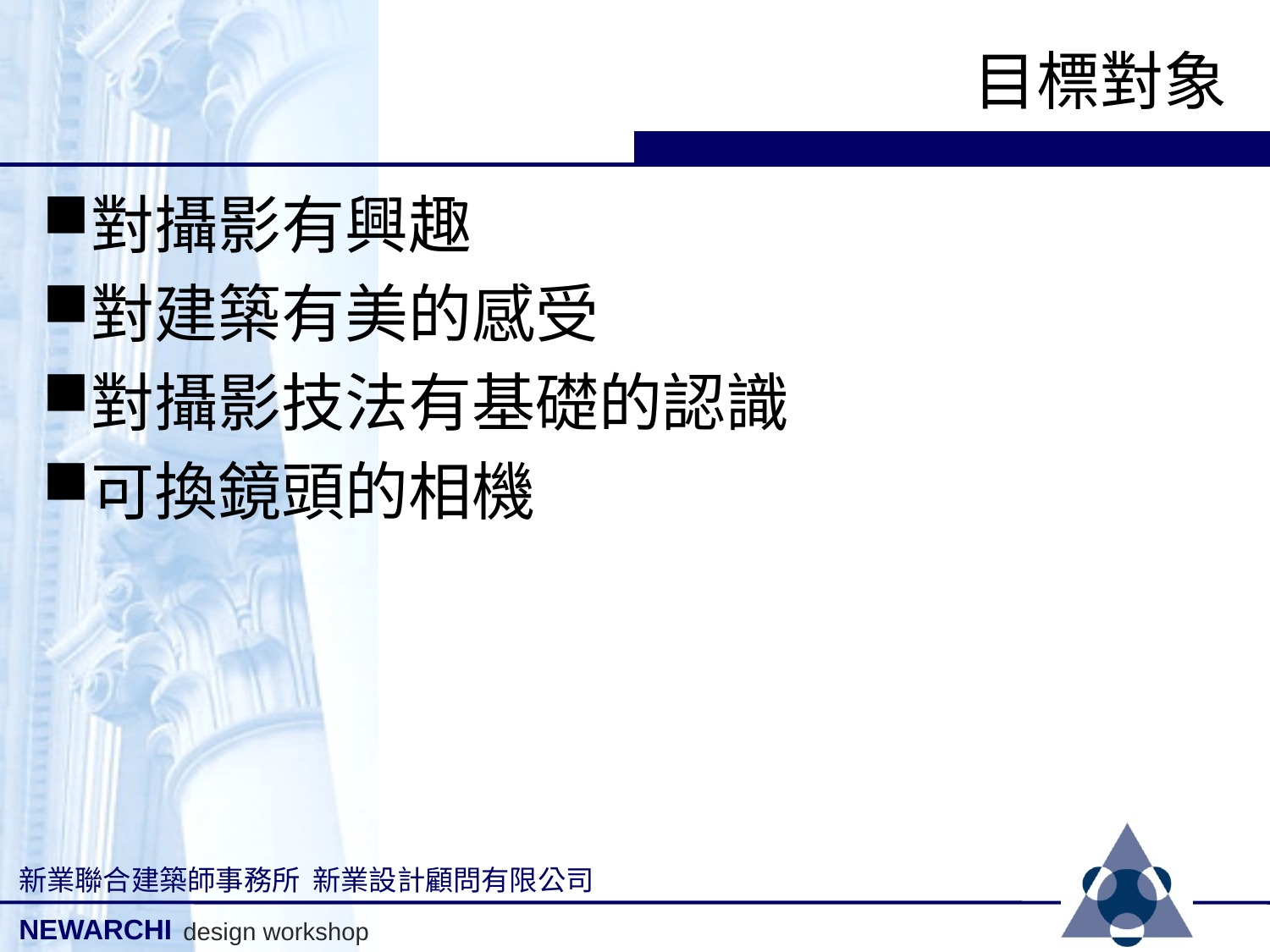

# 目標對象
對攝影有興趣
對建築有美的感受
對攝影技法有基礎的認識
可換鏡頭的相機